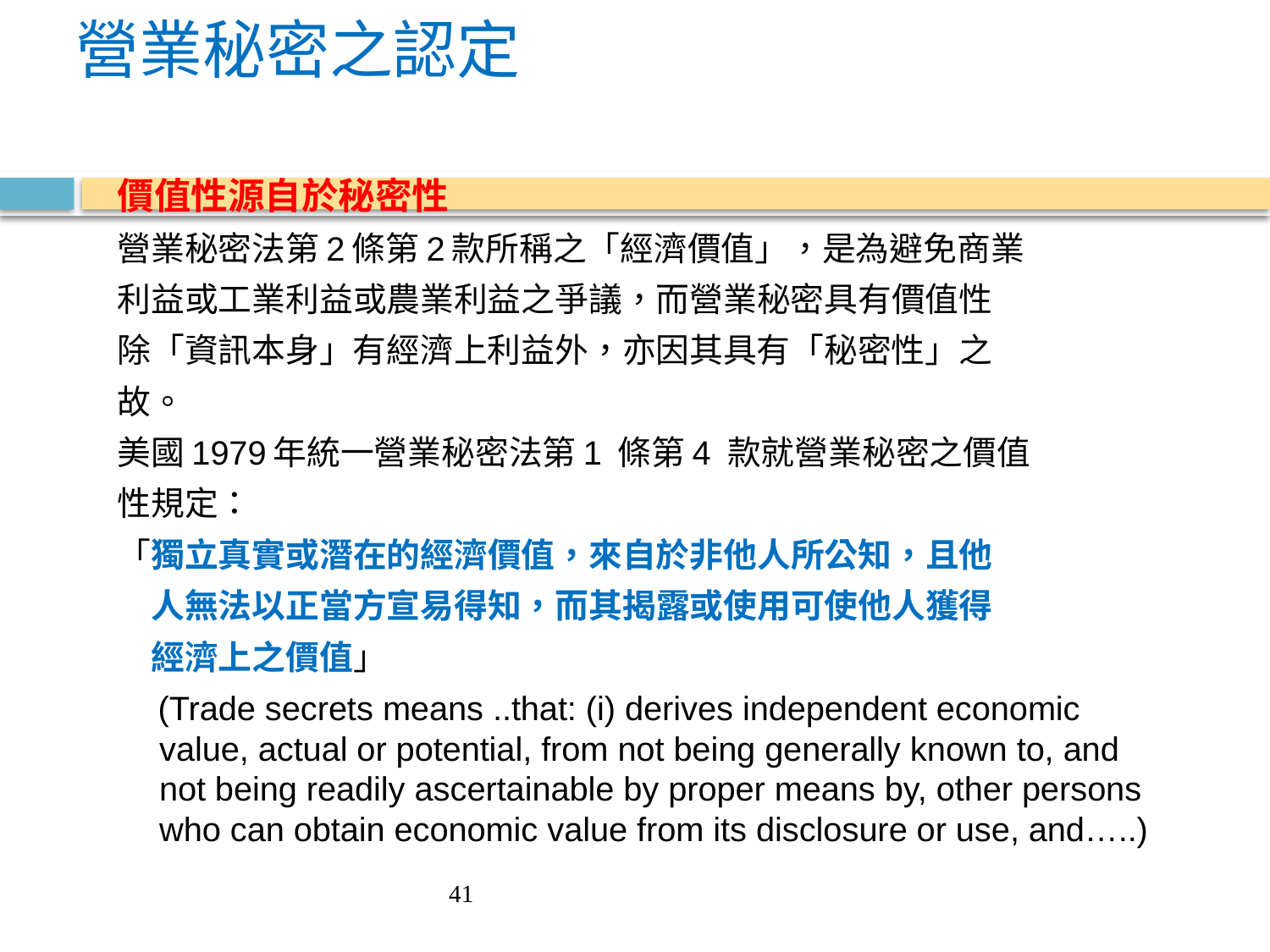

# 營業秘密之認定
價值性源自於秘密性
營業秘密法第2條第2款所稱之「經濟價值」，是為避免商業
利益或工業利益或農業利益之爭議，而營業秘密具有價值性
除「資訊本身」有經濟上利益外，亦因其具有「秘密性」之
故。
美國1979年統一營業秘密法第1 條第4 款就營業秘密之價值
性規定：
「獨立真實或潛在的經濟價值，來自於非他人所公知，且他
　人無法以正當方宣易得知，而其揭露或使用可使他人獲得
　經濟上之價值」
　(Trade secrets means ..that: (i) derives independent economic value, actual or potential, from not being generally known to, and not being readily ascertainable by proper means by, other persons who can obtain economic value from its disclosure or use, and…..)
41